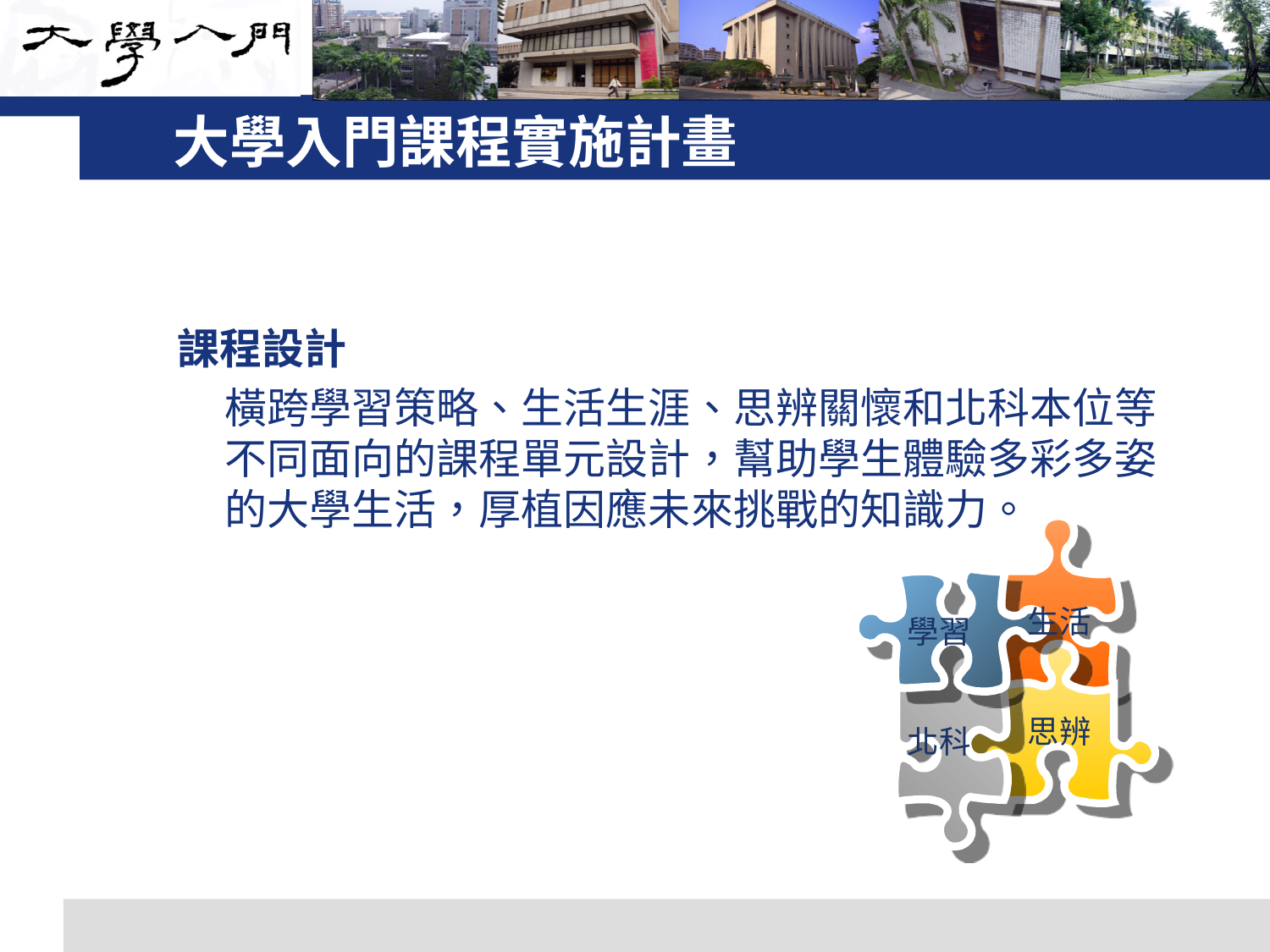

# 大學入門課程實施計畫

課程設計
	橫跨學習策略、生活生涯、思辨關懷和北科本位等不同面向的課程單元設計，幫助學生體驗多彩多姿的大學生活，厚植因應未來挑戰的知識力。

生活
學習
思辨
北科